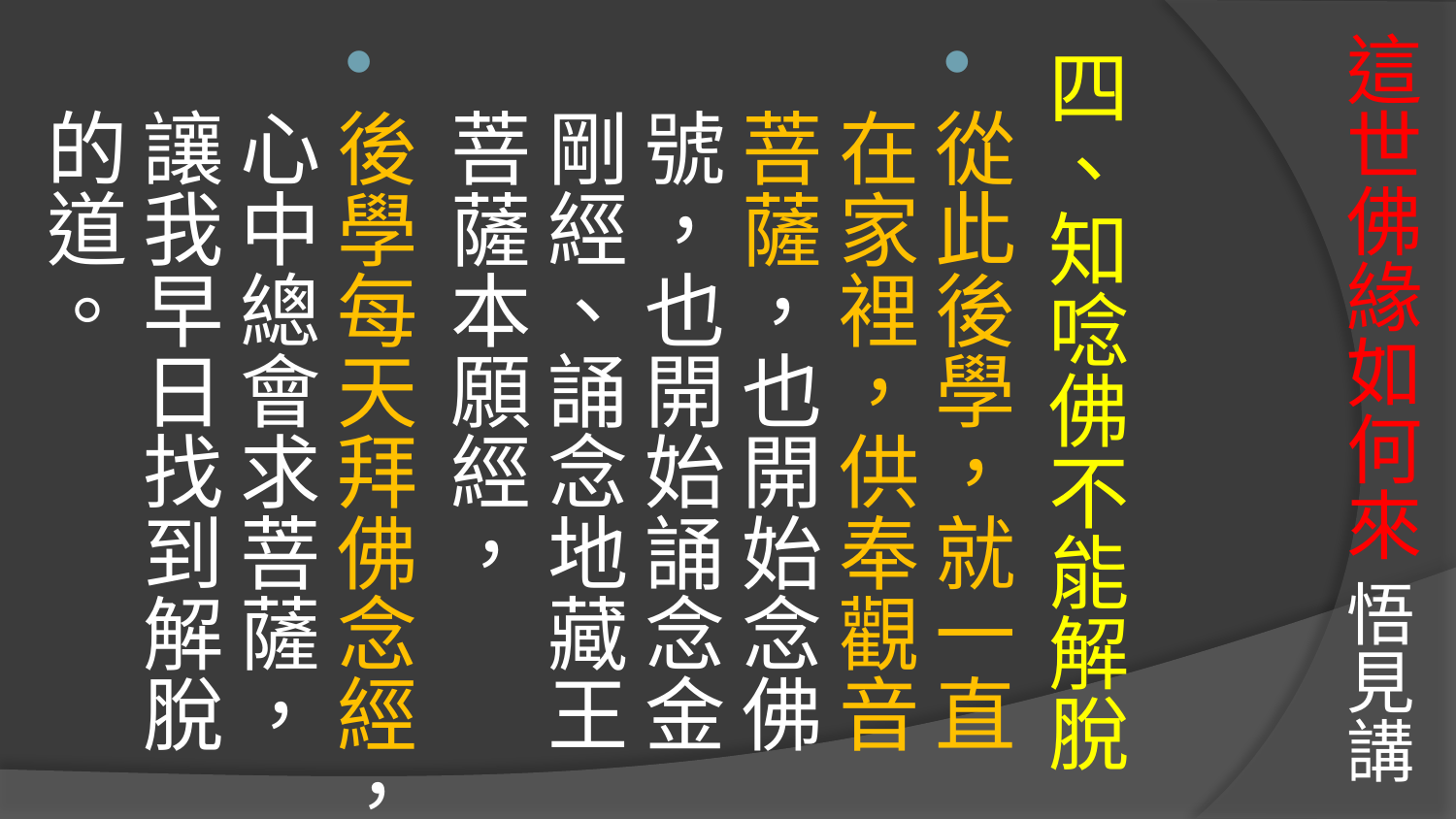

# 這世佛緣如何來 悟見講
四、知唸佛不能解脫
從此後學，就一直在家裡，供奉觀音菩薩，也開始念佛號，也開始誦念金剛經、誦念地藏王菩薩本願經，
後學每天拜佛念經，心中總會求菩薩，讓我早日找到解脫的道。